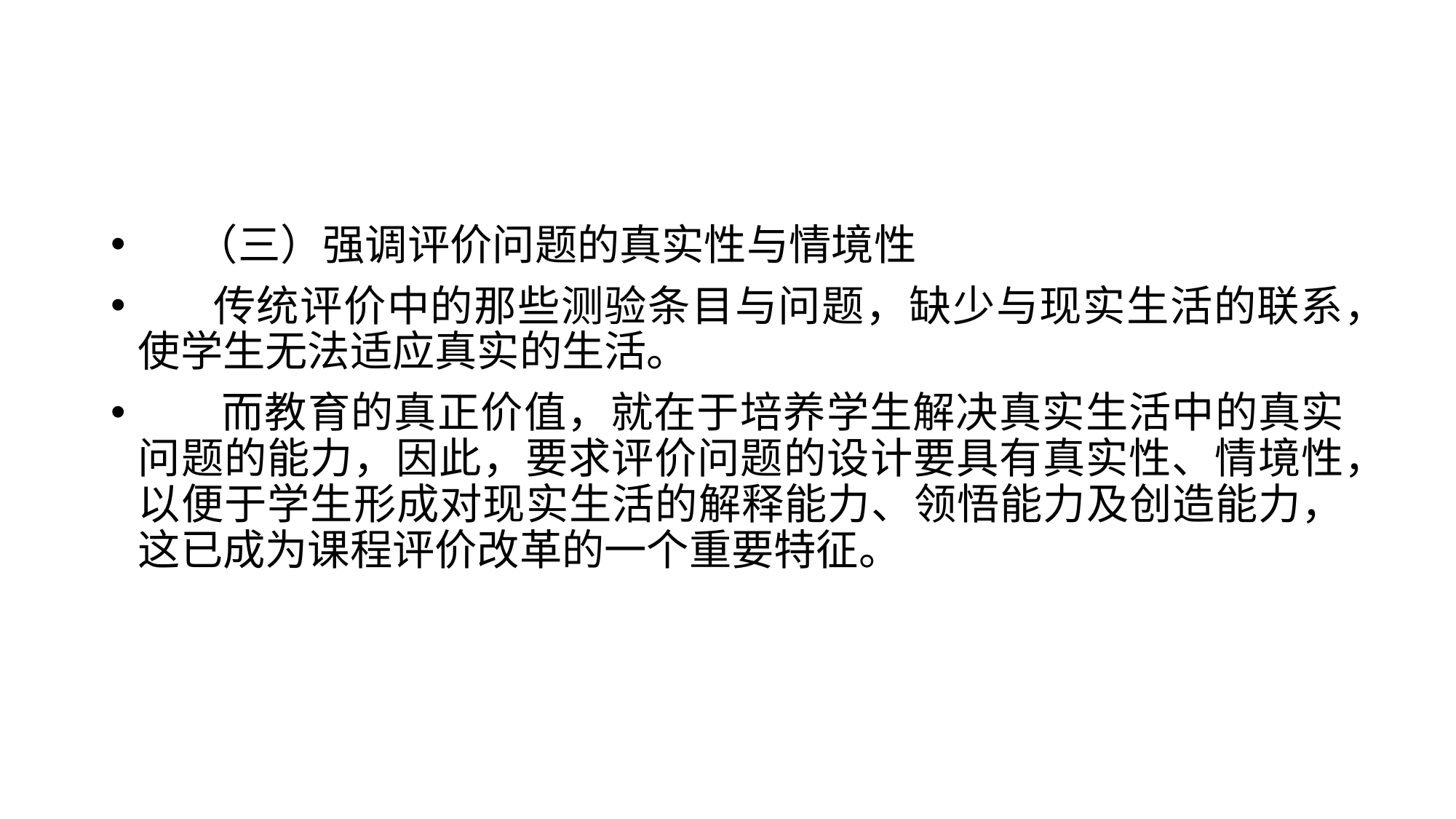

（三）强调评价问题的真实性与情境性
      传统评价中的那些测验条目与问题，缺少与现实生活的联系，使学生无法适应真实的生活。
       而教育的真正价值，就在于培养学生解决真实生活中的真实问题的能力，因此，要求评价问题的设计要具有真实性、情境性，以便于学生形成对现实生活的解释能力、领悟能力及创造能力，这已成为课程评价改革的一个重要特征。